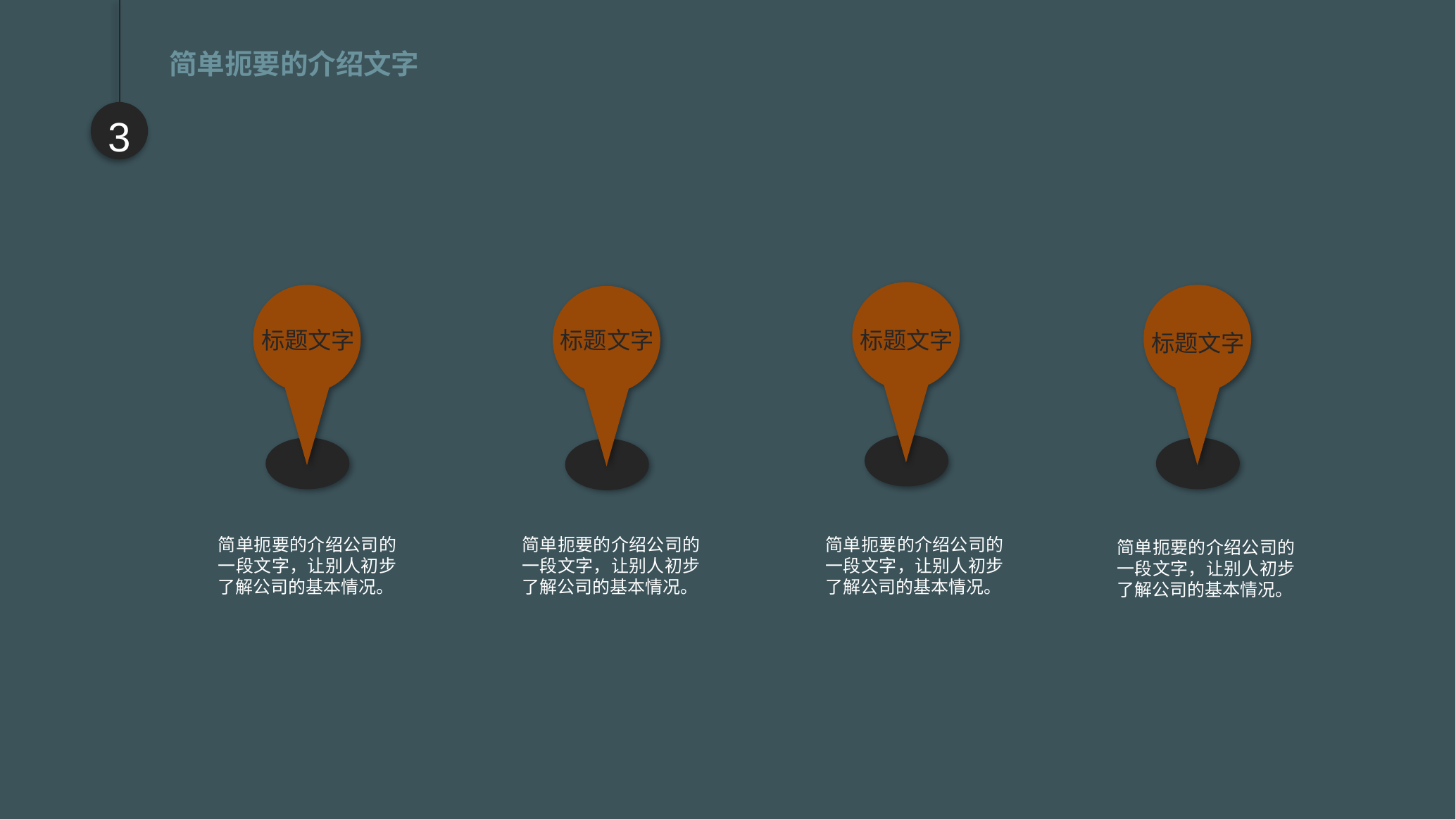

3

简单扼要的介绍文字

标题文字
标题文字
标题文字
标题文字
简单扼要的介绍公司的一段文字，让别人初步了解公司的基本情况。
简单扼要的介绍公司的一段文字，让别人初步了解公司的基本情况。
简单扼要的介绍公司的一段文字，让别人初步了解公司的基本情况。
简单扼要的介绍公司的一段文字，让别人初步了解公司的基本情况。